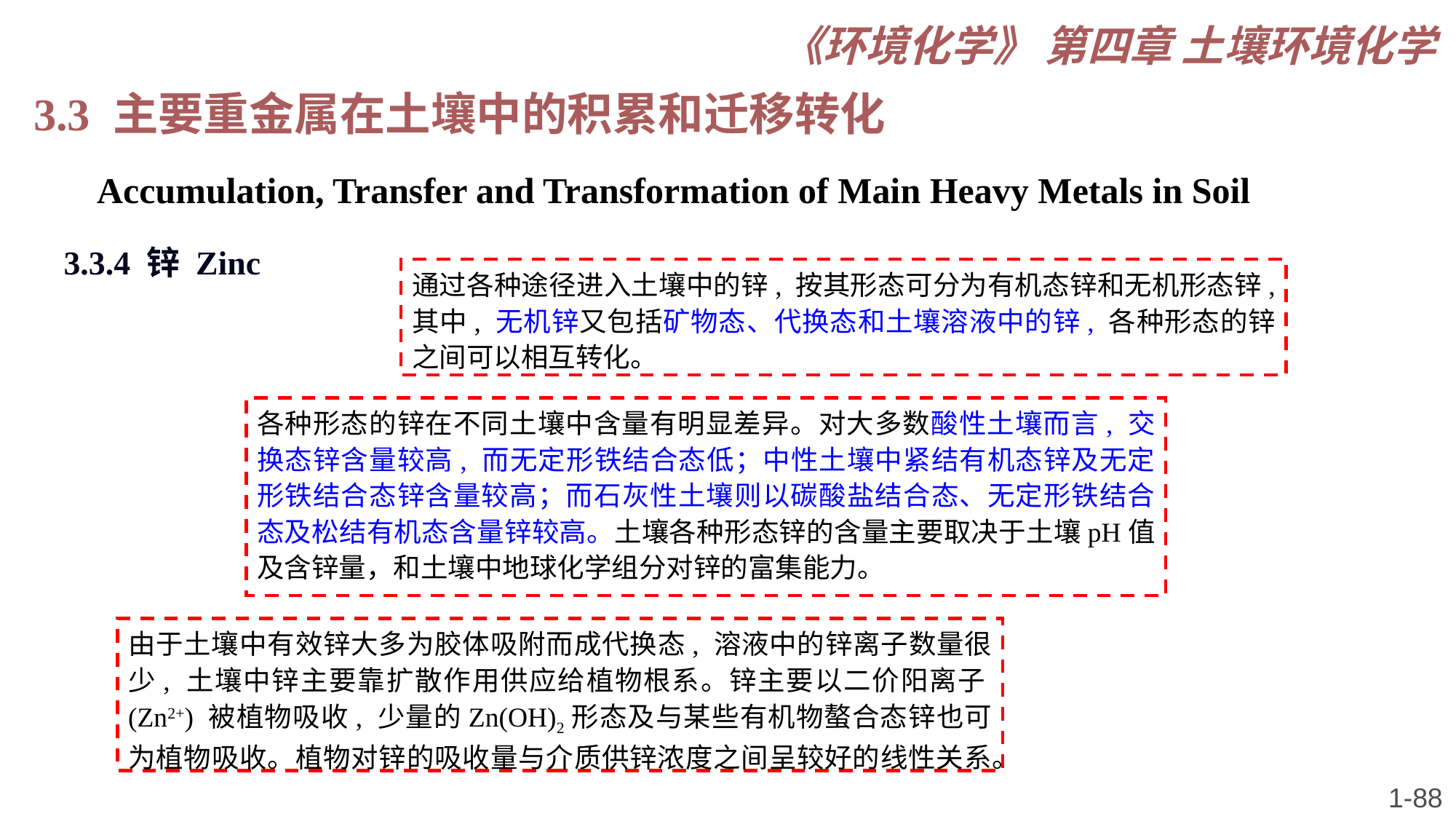

《环境化学》 第四章 土壤环境化学
3.3 主要重金属在土壤中的积累和迁移转化
      Accumulation, Transfer and Transformation of Main Heavy Metals in Soil
3.3.4 锌 Zinc
通过各种途径进入土壤中的锌, 按其形态可分为有机态锌和无机形态锌, 其中, 无机锌又包括矿物态、代换态和土壤溶液中的锌, 各种形态的锌之间可以相互转化。

各种形态的锌在不同土壤中含量有明显差异。对大多数酸性土壤而言, 交换态锌含量较高, 而无定形铁结合态低；中性土壤中紧结有机态锌及无定形铁结合态锌含量较高；而石灰性土壤则以碳酸盐结合态、无定形铁结合态及松结有机态含量锌较高。土壤各种形态锌的含量主要取决于土壤pH值及含锌量，和土壤中地球化学组分对锌的富集能力。
由于土壤中有效锌大多为胶体吸附而成代换态, 溶液中的锌离子数量很少, 土壤中锌主要靠扩散作用供应给植物根系。锌主要以二价阳离子(Zn2+) 被植物吸收, 少量的Zn(OH)2形态及与某些有机物螯合态锌也可为植物吸收。植物对锌的吸收量与介质供锌浓度之间呈较好的线性关系。

1-88